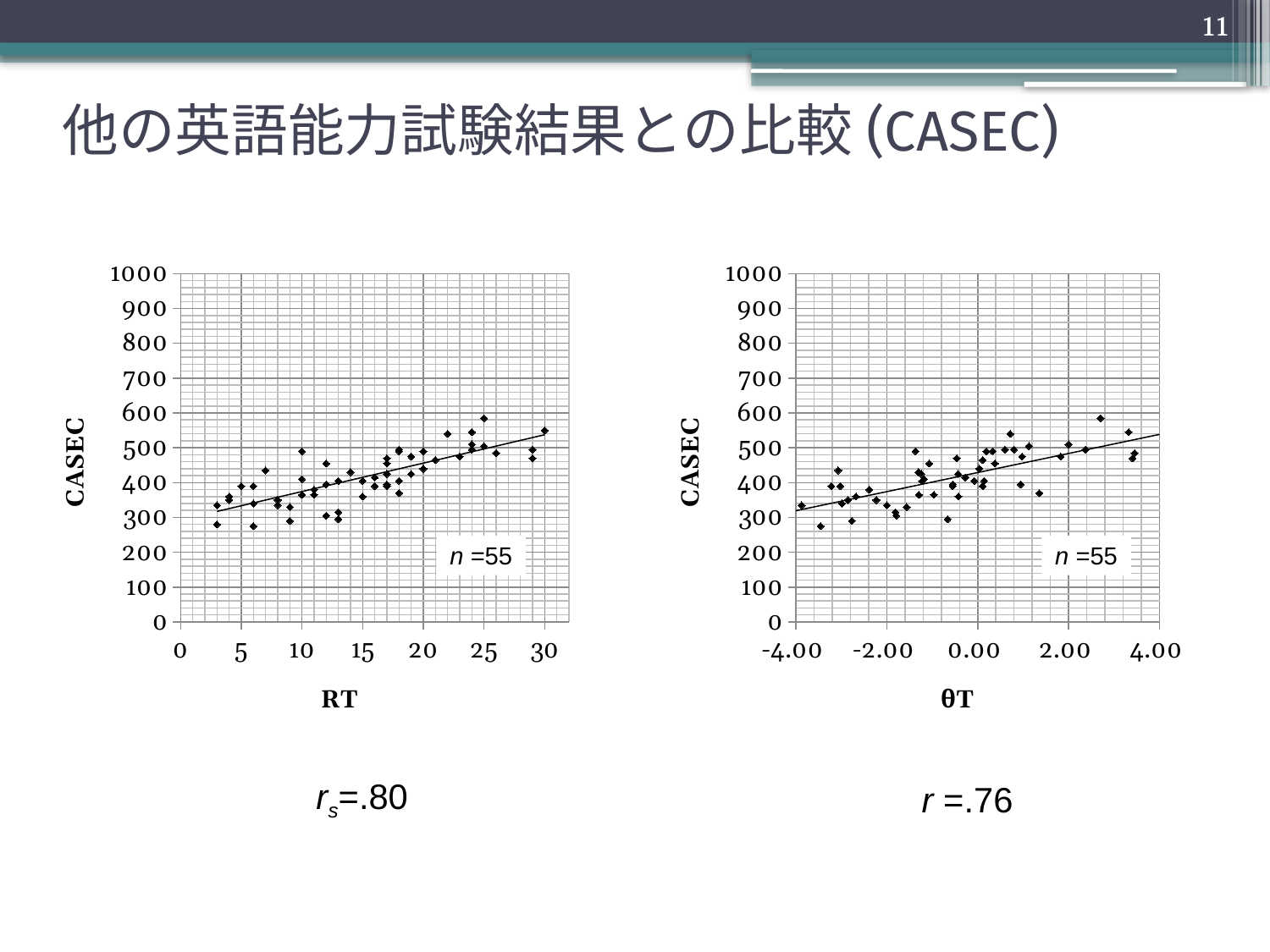

11
# 他の英語能力試験結果との比較(CASEC)

### Chart

| Category | C-T |
|---|---|

### Chart

| Category |  |
|---|---|
n =55
n =55
rs=.80
r =.76